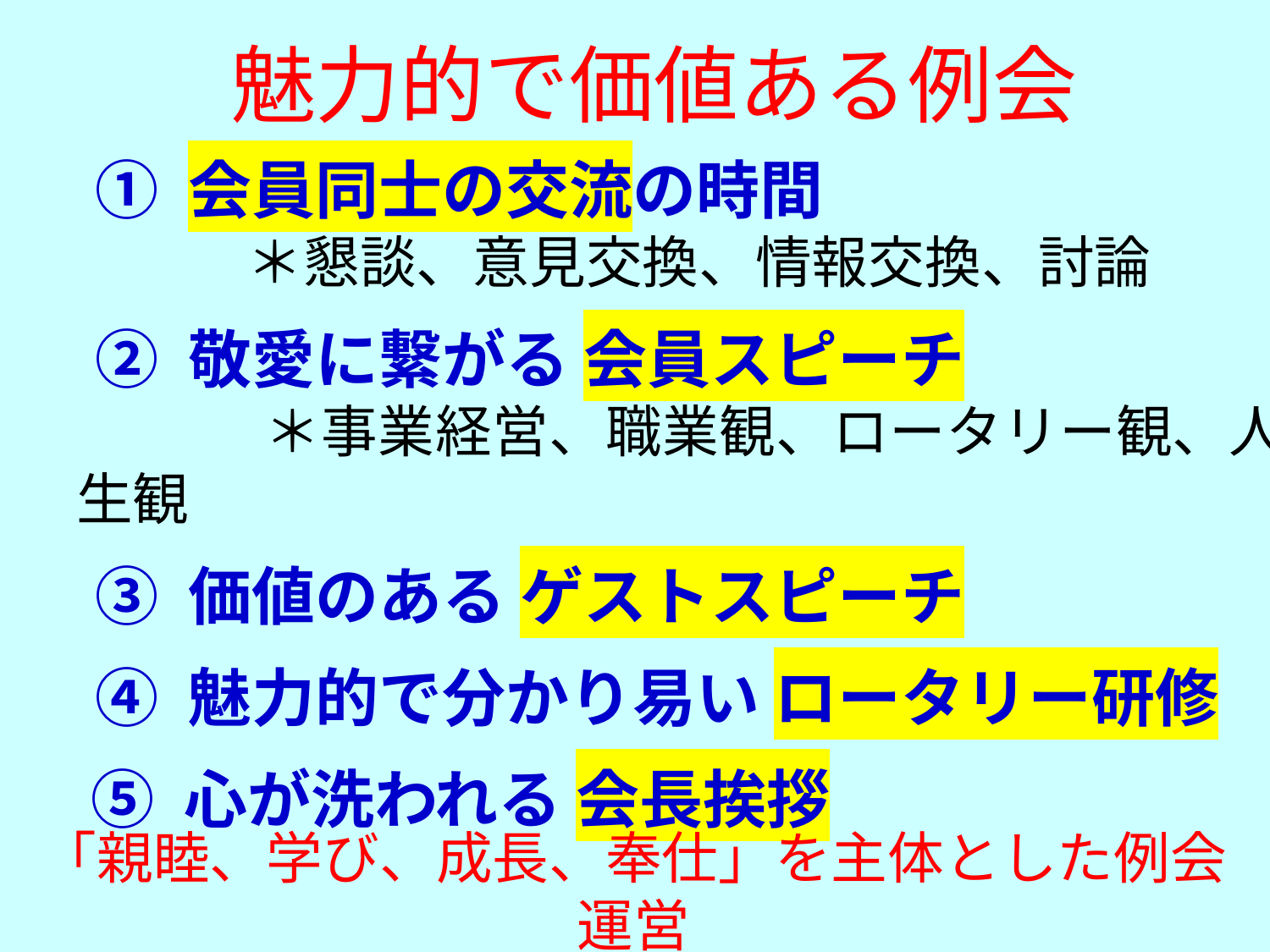

魅力的で価値ある例会
① 会員同士の交流の時間
 　 　＊懇談、意見交換、情報交換、討論

② 敬愛に繋がる 会員スピーチ
　　　＊事業経営、職業観、ロータリー観、人生観

③ 価値のある ゲストスピーチ

④ 魅力的で分かり易い ロータリー研修

 ⑤ 心が洗われる 会長挨拶
「親睦、学び、成長、奉仕」を主体とした例会運営